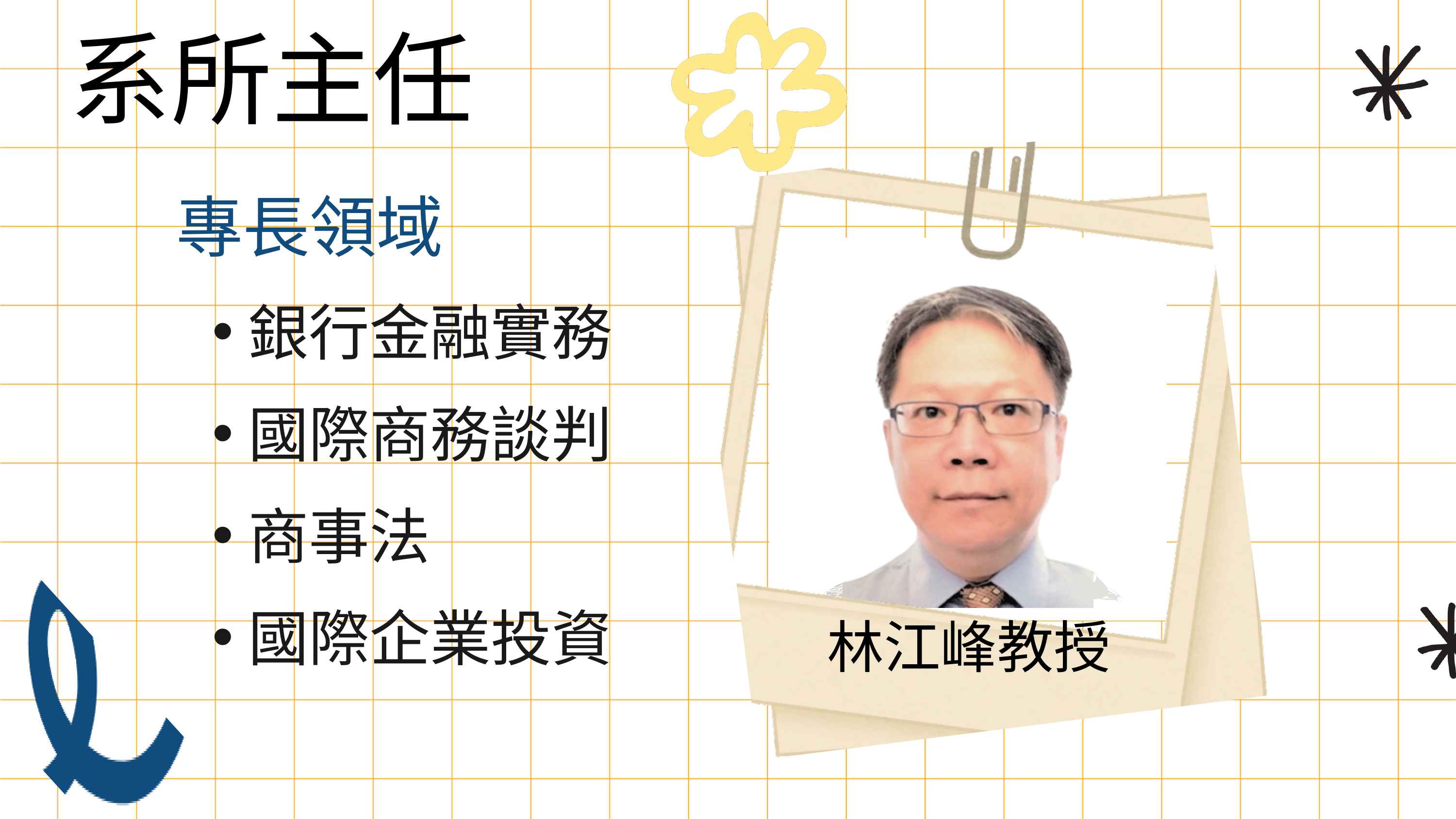

系所主任

專長領域

銀行金融實務

國際商務談判

商事法

國際企業投資

林江峰教授